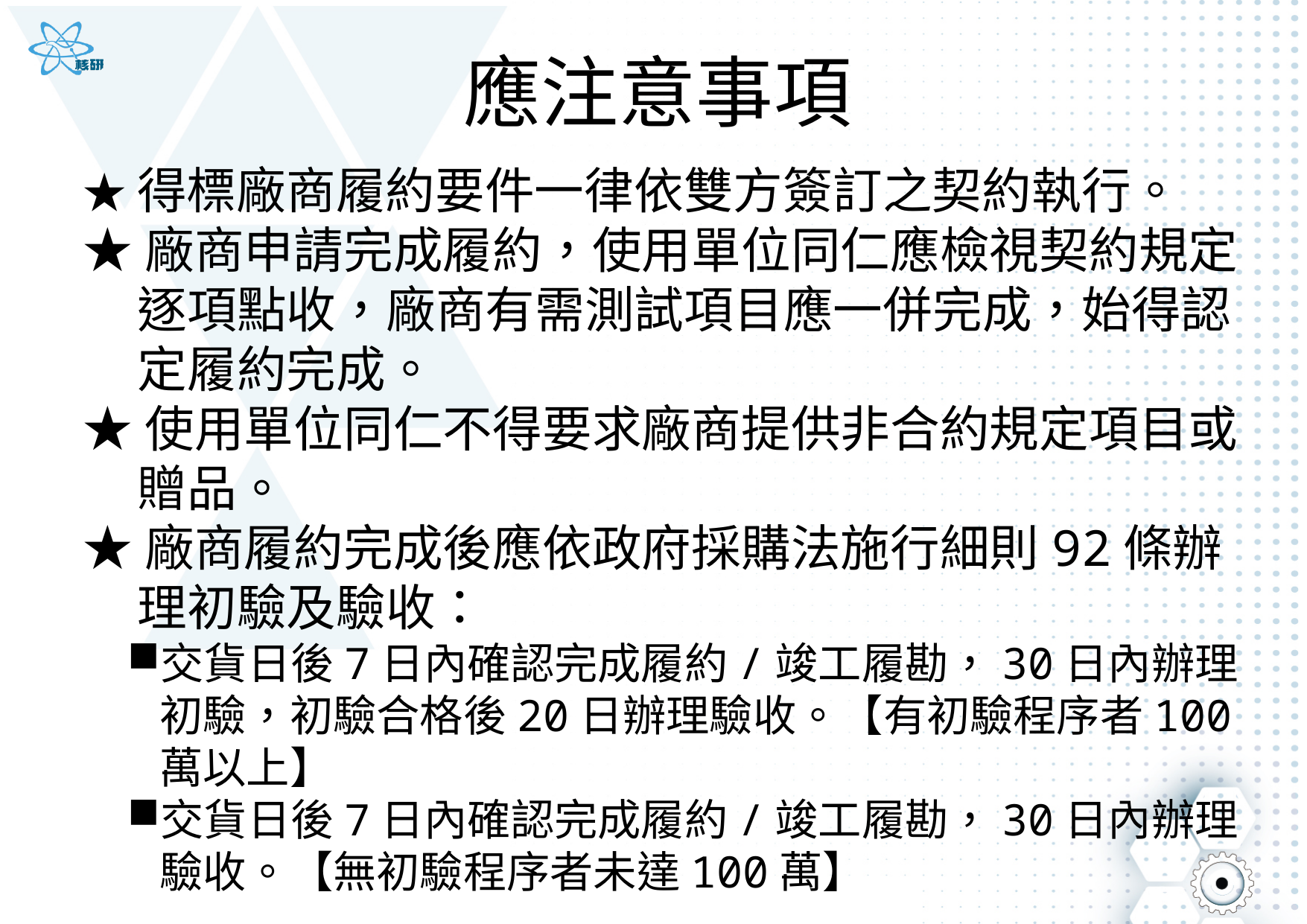

# 應注意事項
★得標廠商履約要件一律依雙方簽訂之契約執行。
★廠商申請完成履約，使用單位同仁應檢視契約規定逐項點收，廠商有需測試項目應一併完成，始得認定履約完成。
★使用單位同仁不得要求廠商提供非合約規定項目或贈品。
★廠商履約完成後應依政府採購法施行細則92條辦理初驗及驗收：
交貨日後7日內確認完成履約/竣工履勘，30日內辦理初驗，初驗合格後20日辦理驗收。【有初驗程序者100萬以上】
交貨日後7日內確認完成履約/竣工履勘，30日內辦理驗收。【無初驗程序者未達100萬】